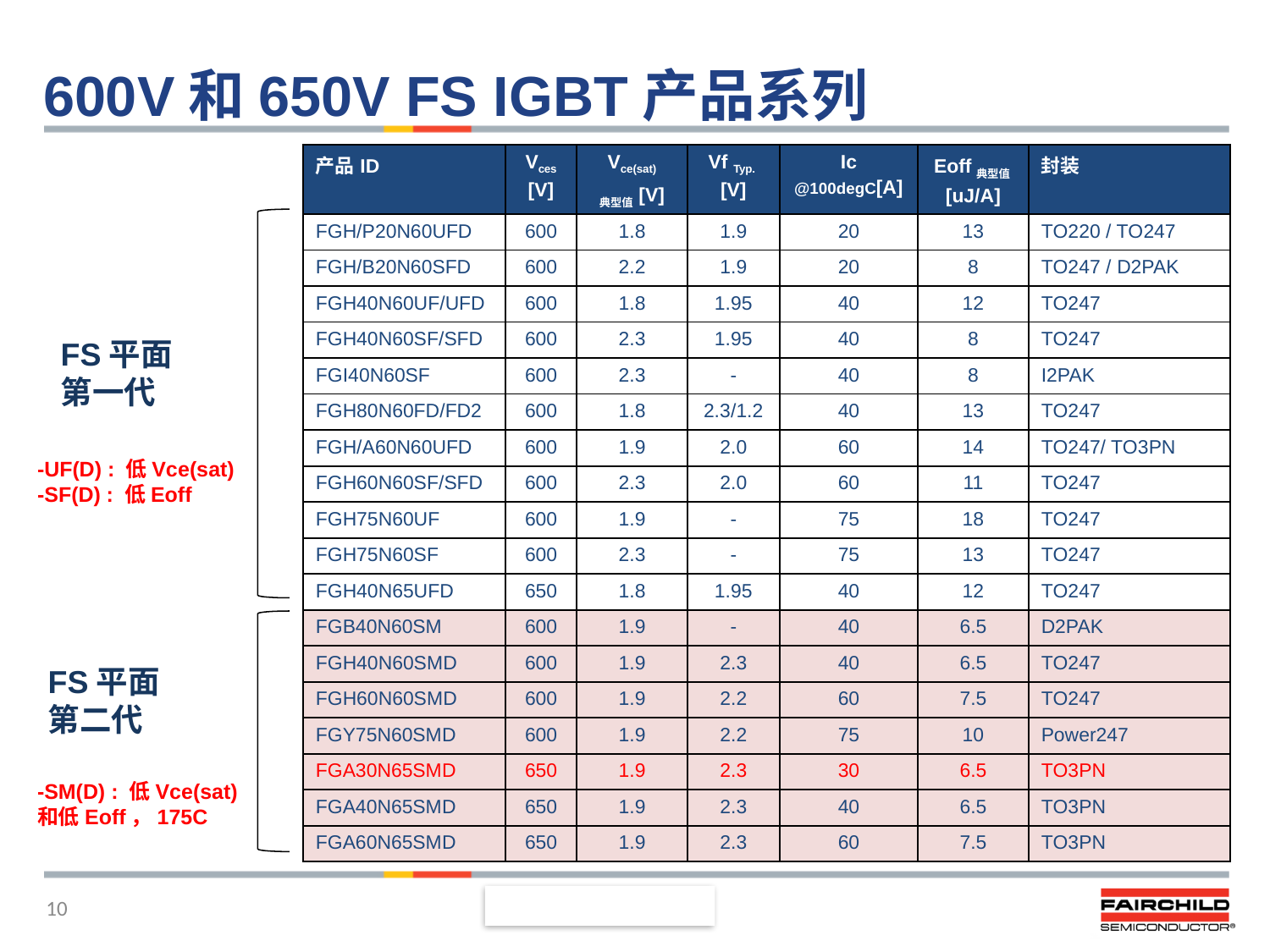

600V和650V FS IGBT产品系列
| 产品ID | Vces [V] | Vce(sat) 典型值 [V] | Vf Typ. [V] | Ic @100degC[A] | Eoff典型值 [uJ/A] | 封装 |
| --- | --- | --- | --- | --- | --- | --- |
| FGH/P20N60UFD | 600 | 1.8 | 1.9 | 20 | 13 | TO220 / TO247 |
| FGH/B20N60SFD | 600 | 2.2 | 1.9 | 20 | 8 | TO247 / D2PAK |
| FGH40N60UF/UFD | 600 | 1.8 | 1.95 | 40 | 12 | TO247 |
| FGH40N60SF/SFD | 600 | 2.3 | 1.95 | 40 | 8 | TO247 |
| FGI40N60SF | 600 | 2.3 | - | 40 | 8 | I2PAK |
| FGH80N60FD/FD2 | 600 | 1.8 | 2.3/1.2 | 40 | 13 | TO247 |
| FGH/A60N60UFD | 600 | 1.9 | 2.0 | 60 | 14 | TO247/ TO3PN |
| FGH60N60SF/SFD | 600 | 2.3 | 2.0 | 60 | 11 | TO247 |
| FGH75N60UF | 600 | 1.9 | - | 75 | 18 | TO247 |
| FGH75N60SF | 600 | 2.3 | - | 75 | 13 | TO247 |
| FGH40N65UFD | 650 | 1.8 | 1.95 | 40 | 12 | TO247 |
| FGB40N60SM | 600 | 1.9 | - | 40 | 6.5 | D2PAK |
| FGH40N60SMD | 600 | 1.9 | 2.3 | 40 | 6.5 | TO247 |
| FGH60N60SMD | 600 | 1.9 | 2.2 | 60 | 7.5 | TO247 |
| FGY75N60SMD | 600 | 1.9 | 2.2 | 75 | 10 | Power247 |
| FGA30N65SMD | 650 | 1.9 | 2.3 | 30 | 6.5 | TO3PN |
| FGA40N65SMD | 650 | 1.9 | 2.3 | 40 | 6.5 | TO3PN |
| FGA60N65SMD | 650 | 1.9 | 2.3 | 60 | 7.5 | TO3PN |

FS平面
第一代
-UF(D) : 低Vce(sat)
-SF(D) : 低Eoff

FS平面
第二代
-SM(D) : 低Vce(sat)
和低Eoff，175C